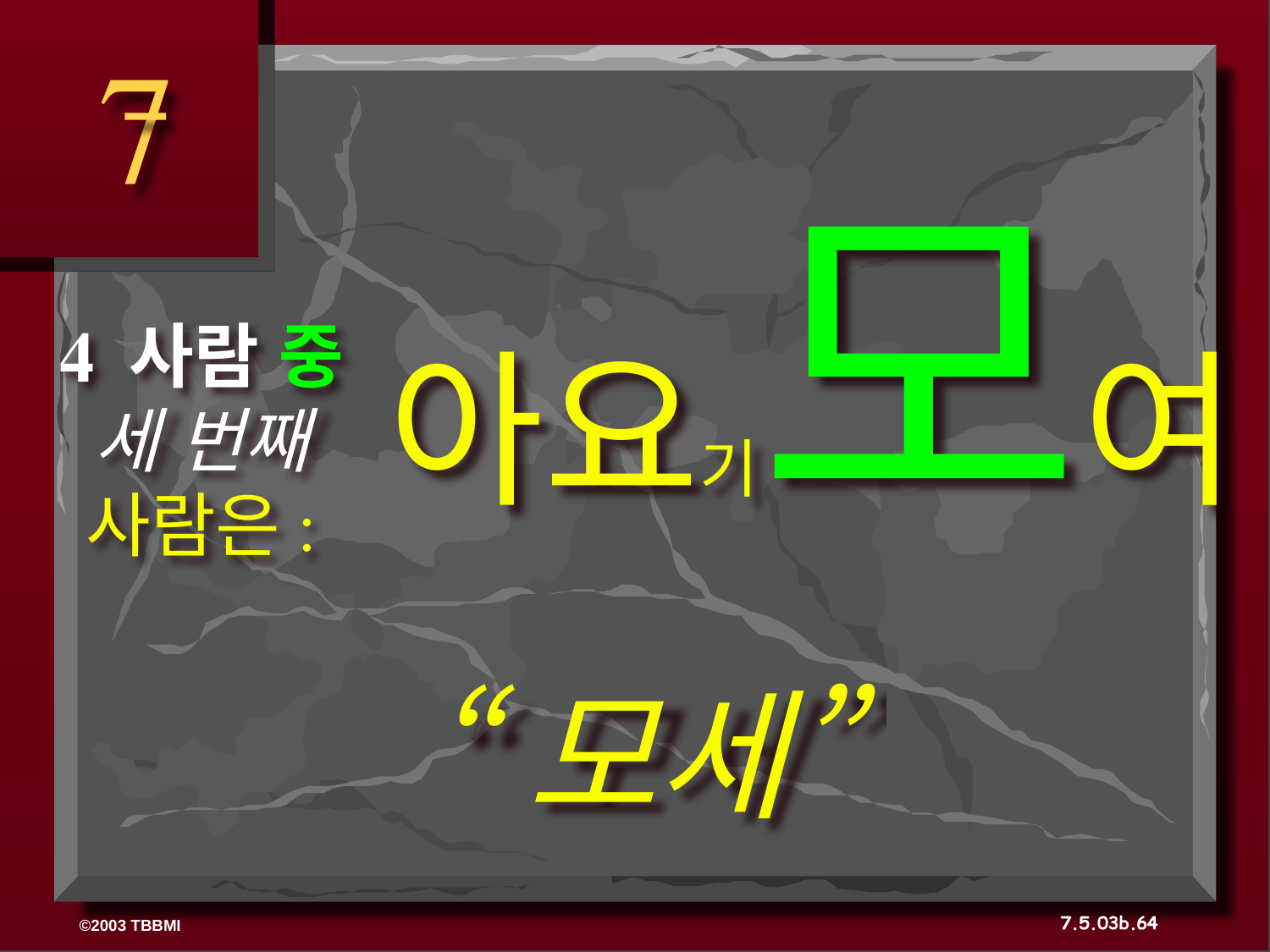

7

아요기모여
4 사람 중
세 번째 사람은:

“모세”
64